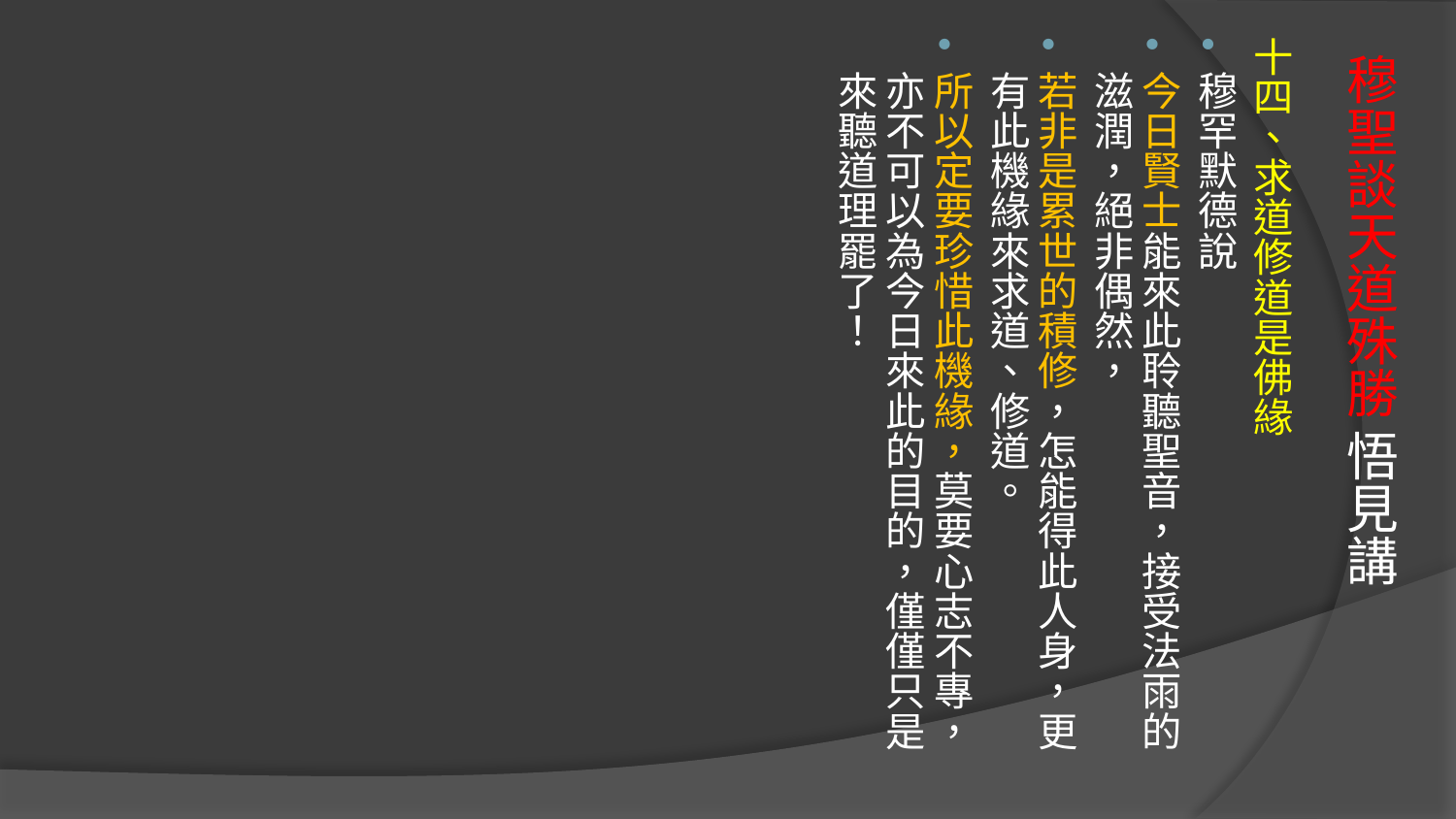

十四、求道修道是佛緣
穆罕默德說
今日賢士能來此聆聽聖音，接受法雨的滋潤，絕非偶然，
若非是累世的積修，怎能得此人身，更有此機緣來求道、修道。
所以定要珍惜此機緣，莫要心志不專，亦不可以為今日來此的目的，僅僅只是來聽道理罷了！

# 穆聖談天道殊勝 悟見講